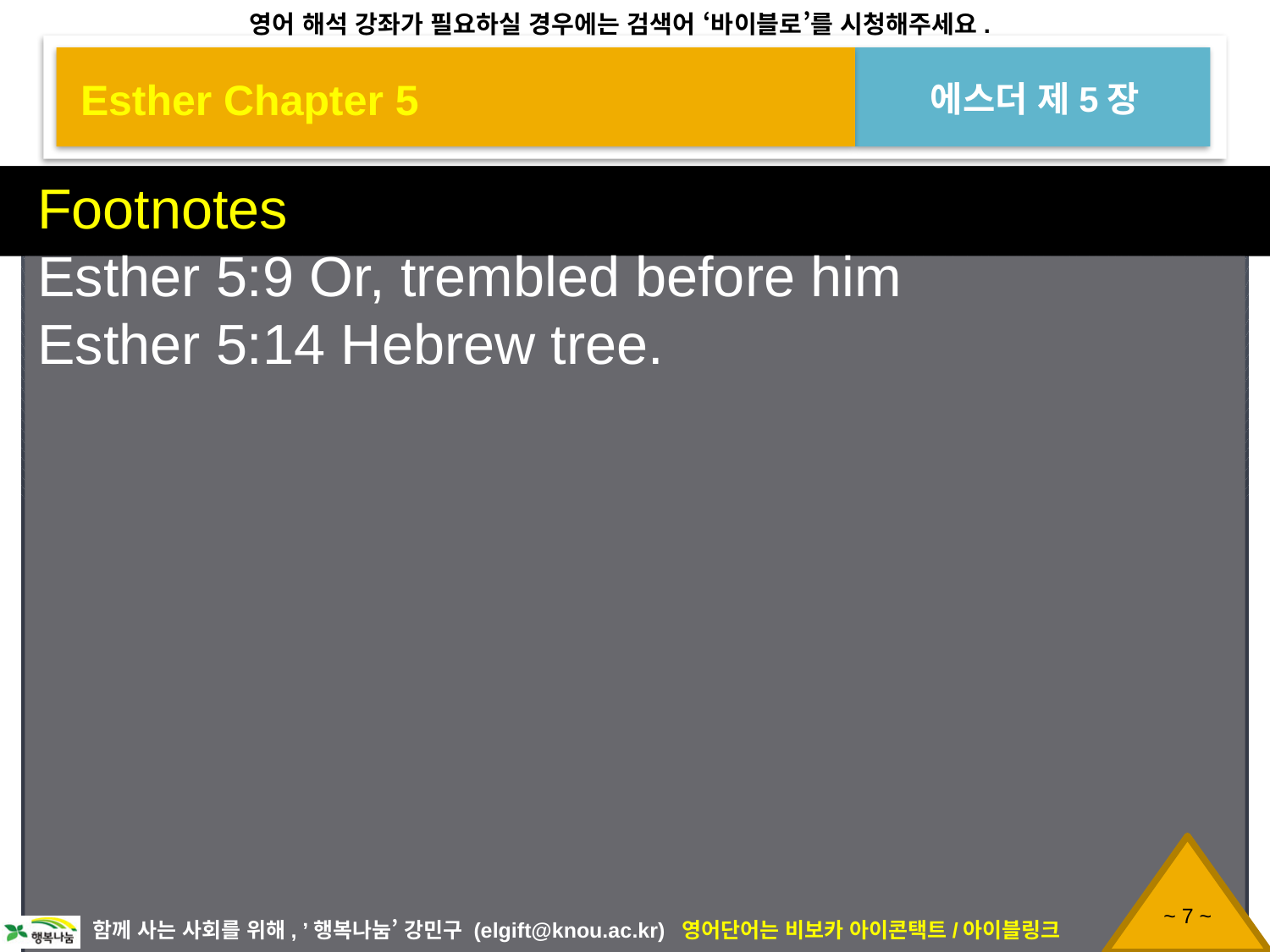

Esther Chapter 5
에스더 제5장
Footnotes
Esther 5:9 Or, trembled before him
Esther 5:14 Hebrew tree.